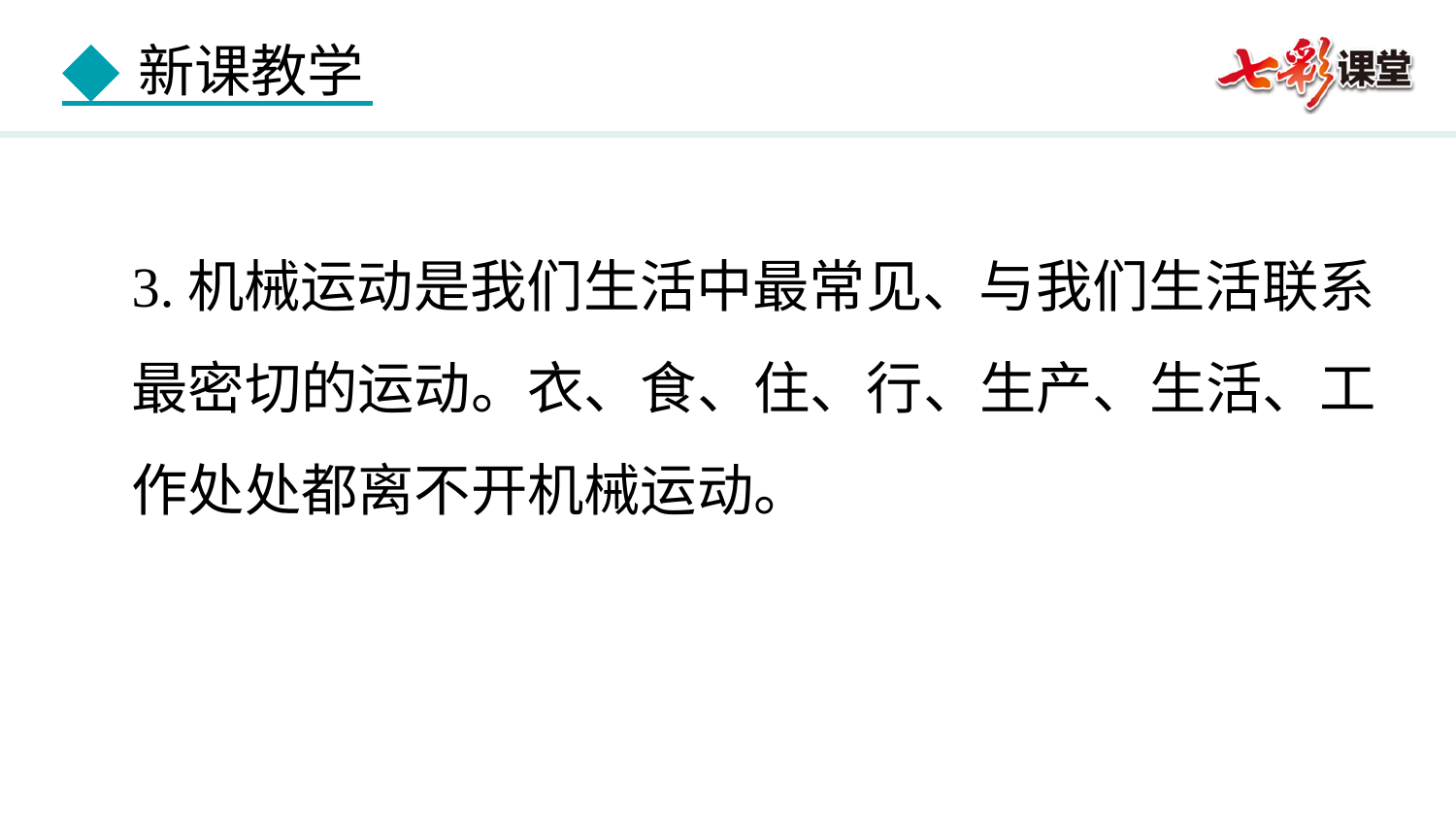

3.机械运动是我们生活中最常见、与我们生活联系最密切的运动。衣、食、住、行、生产、生活、工作处处都离不开机械运动。